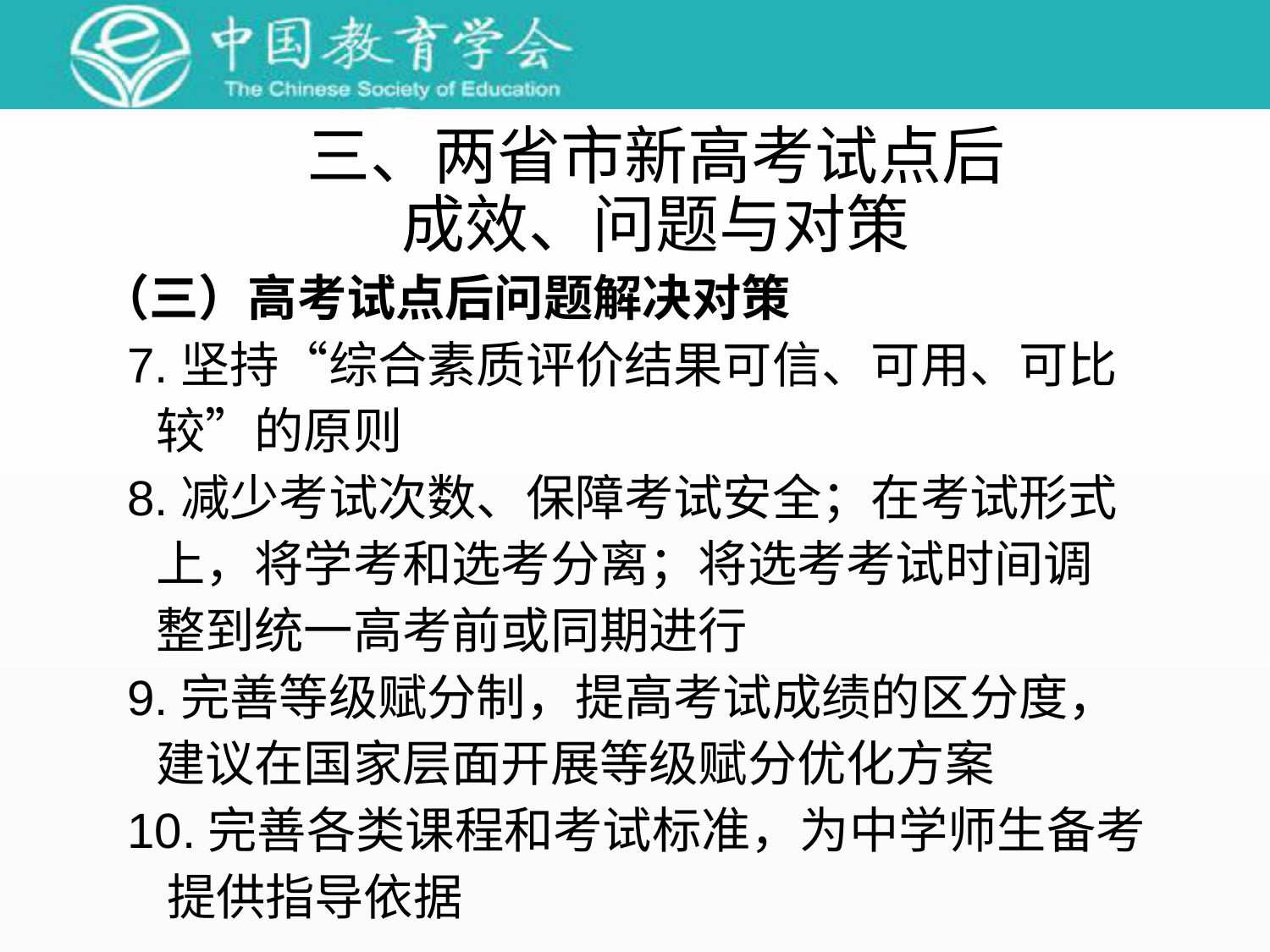

# 三、两省市新高考试点后 成效、问题与对策
（三）高考试点后问题解决对策
  7.坚持“综合素质评价结果可信、可用、可比
    较”的原则
  8.减少考试次数、保障考试安全；在考试形式
    上，将学考和选考分离；将选考考试时间调
    整到统一高考前或同期进行
  9.完善等级赋分制，提高考试成绩的区分度，
    建议在国家层面开展等级赋分优化方案
  10.完善各类课程和考试标准，为中学师生备考
     提供指导依据